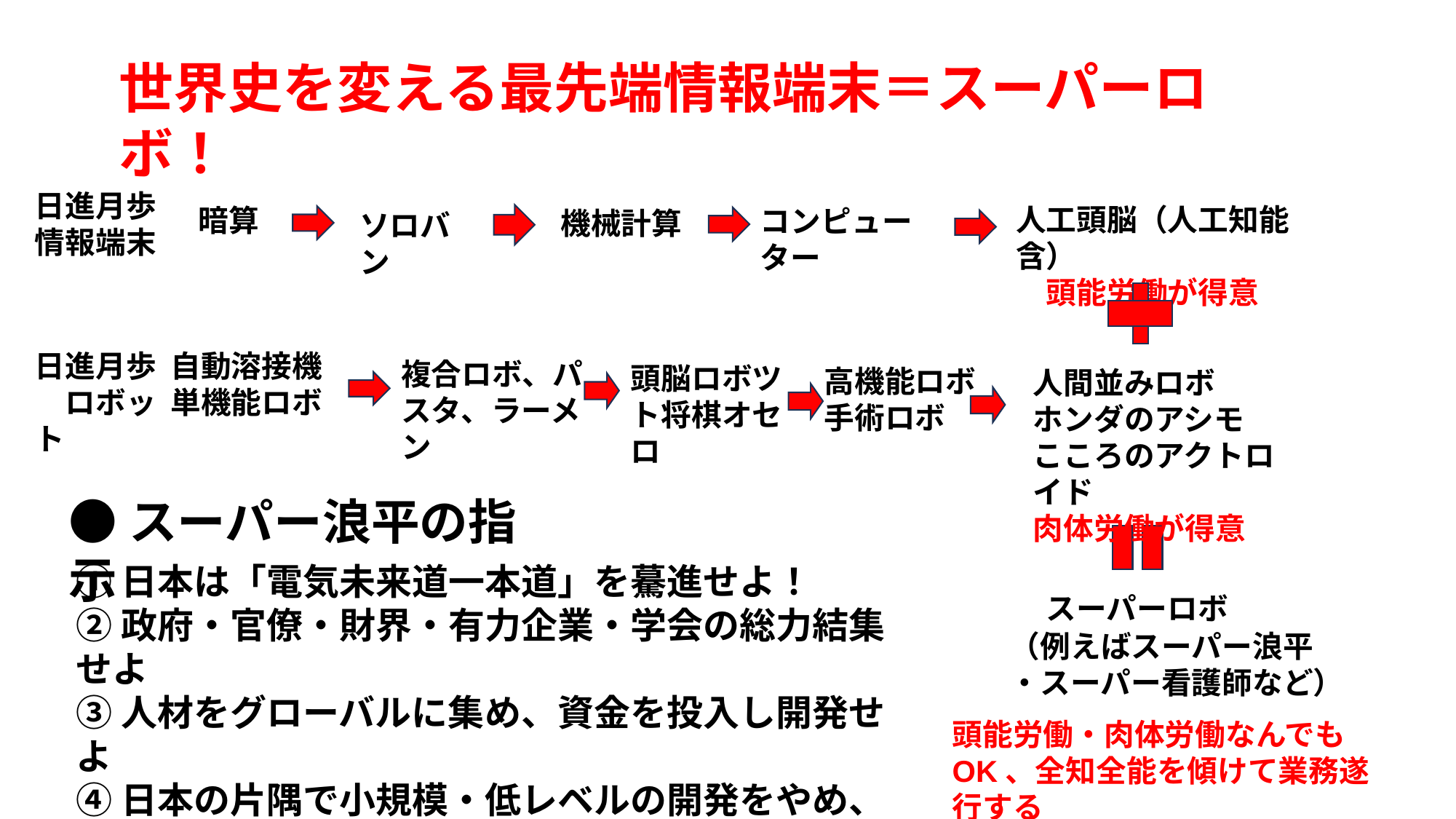

世界史を変える最先端情報端末＝スーパーロボ！
日進月歩
情報端末
人工頭脳（人工知能含）
　頭能労働が得意
暗算
コンピューター
機械計算
ソロバン

日進月歩
　ロボット
自動溶接機
単機能ロボ
複合ロボ、パスタ、ラーメン
頭脳ロボツト将棋オセロ
高機能ロボ
手術ロボ
人間並みロボ
ホンダのアシモ
こころのアクトロイド
肉体労働が得意

●スーパー浪平の指示

①日本は「電気未来道一本道」を驀進せよ！
②政府・官僚・財界・有力企業・学会の総力結集せよ
③人材をグローバルに集め、資金を投入し開発せよ
④日本の片隅で小規模・低レベルの開発をやめ、
　総力を結集、団結して大きな目標に驀進せよ！
　スーパーロボ
（例えばスーパー浪平
・スーパー看護師など）
頭能労働・肉体労働なんでもOK、全知全能を傾けて業務遂行する